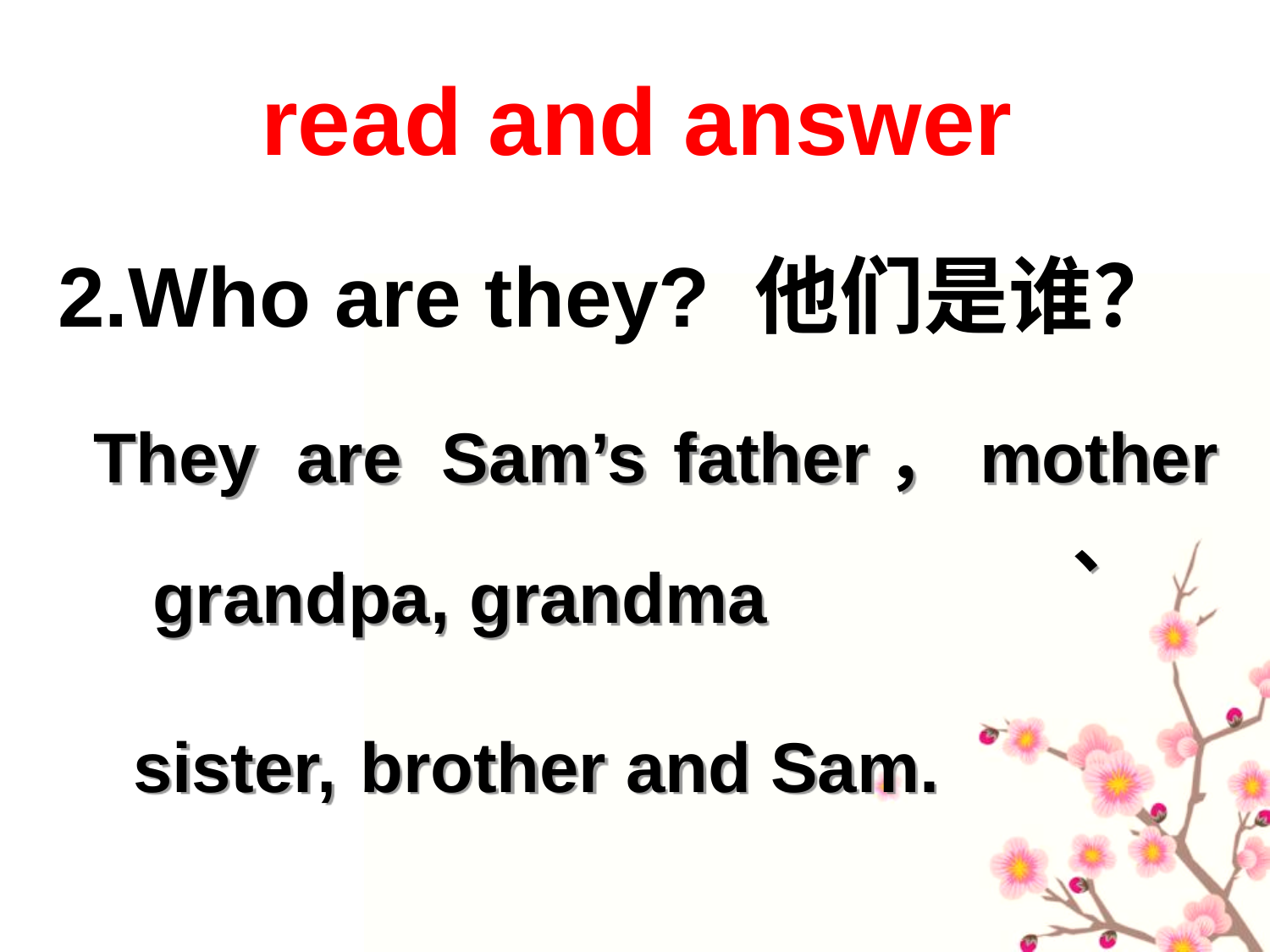

# read and answer
2.Who are they? 他们是谁？

They  are  Sam’s
father，

mother、

grandpa, grandma
sister,
brother and Sam.